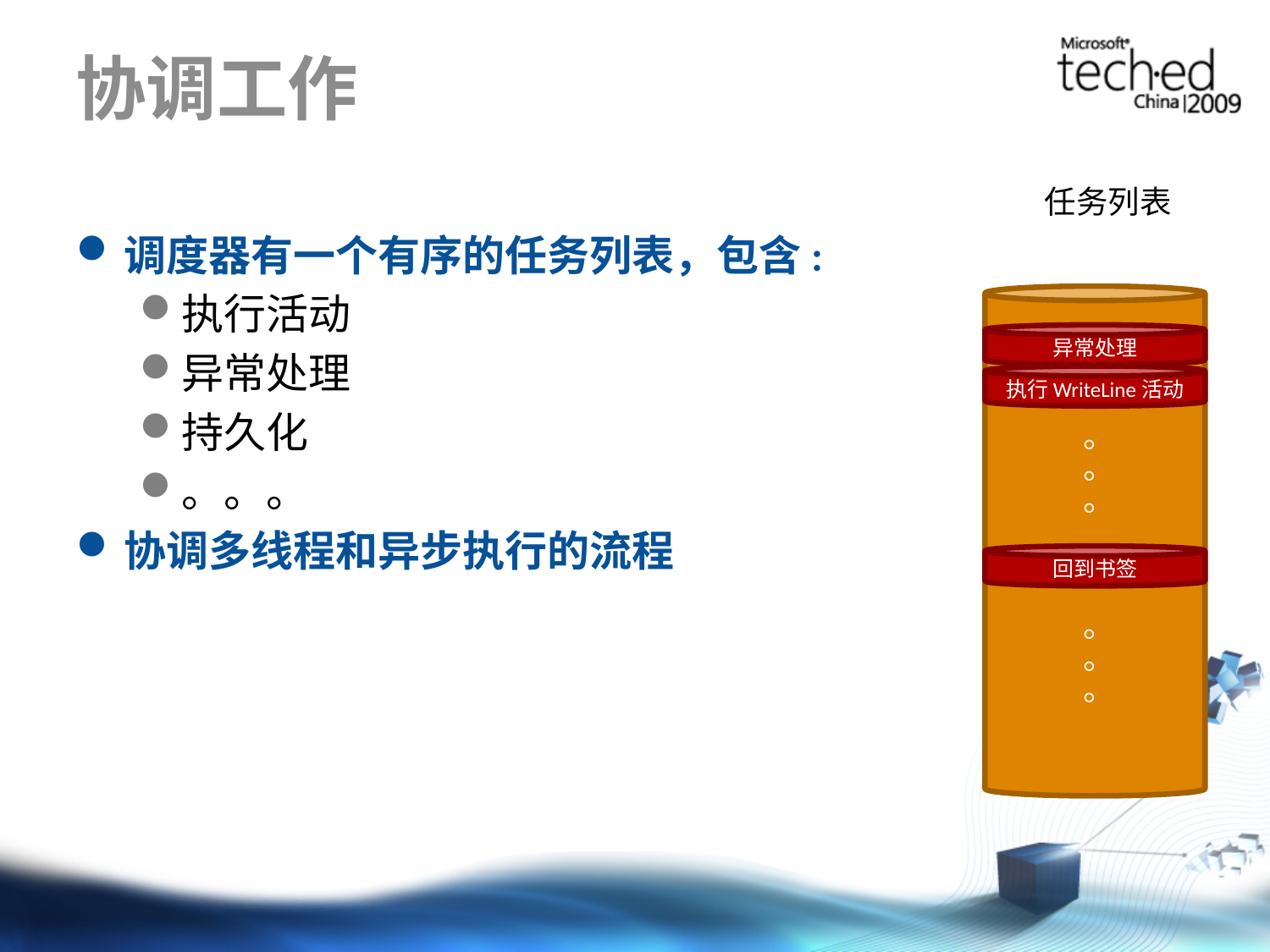

# 协调工作
任务列表
调度器有一个有序的任务列表，包含:
执行活动
异常处理
持久化
。。。
协调多线程和异步执行的流程

异常处理
执行WriteLine活动
。。。
回到书签
。。。